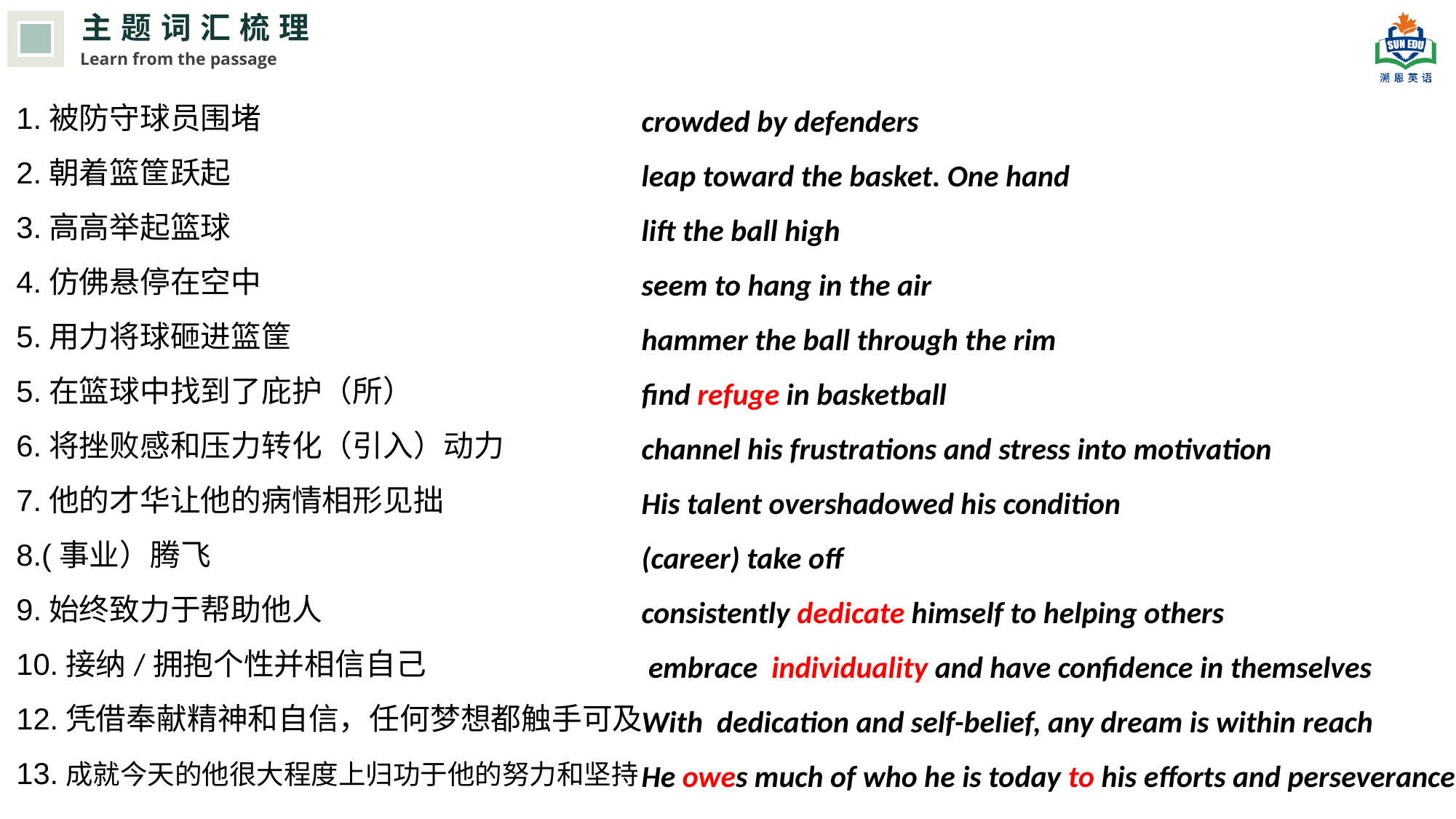

主题词汇梳理
Learn from the passage

1.被防守球员围堵
2.朝着篮筐跃起
3.高高举起篮球
4.仿佛悬停在空中
5.用力将球砸进篮筐
5.在篮球中找到了庇护（所）
6.将挫败感和压力转化（引入）动力
7.他的才华让他的病情相形见拙
8.(事业）腾飞
9.始终致力于帮助他人
10.接纳/拥抱个性并相信自己
12.凭借奉献精神和自信，任何梦想都触手可及
13.成就今天的他很大程度上归功于他的努力和坚持
crowded by defenders
leap toward the basket. One hand
lift the ball high
seem to hang in the air
hammer the ball through the rim
find refuge in basketball
channel his frustrations and stress into motivation
His talent overshadowed his condition
(career) take off
consistently dedicate himself to helping others
 embrace  individuality and have confidence in themselves
With  dedication and self-belief, any dream is within reach
He owes much of who he is today to his efforts and perseverance